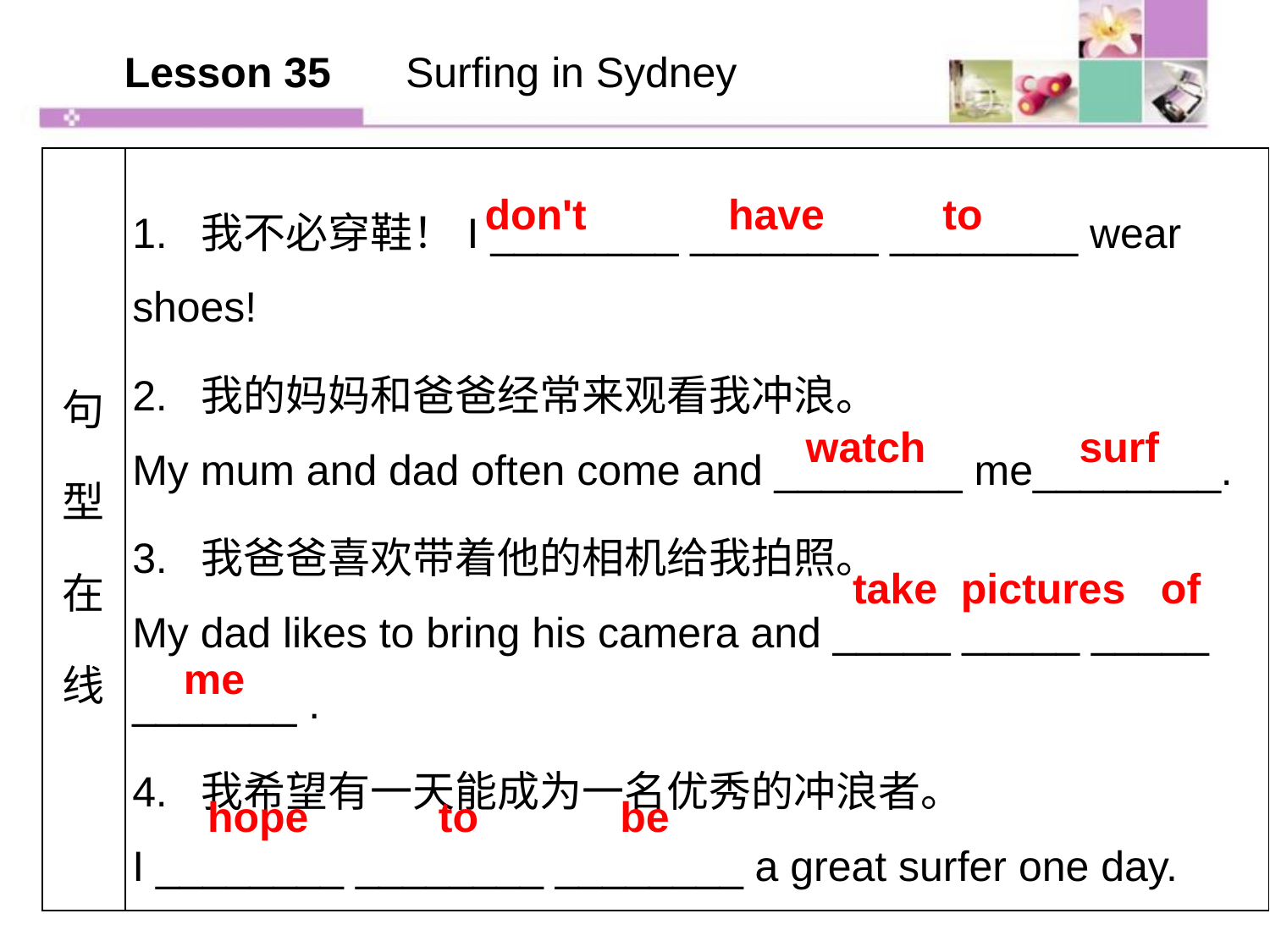

Lesson 35 　Surfing in Sydney
| 句型在线 | 1. 我不必穿鞋！I \_\_\_\_\_\_\_\_ \_\_\_\_\_\_\_\_ \_\_\_\_\_\_\_\_ wear shoes! 2. 我的妈妈和爸爸经常来观看我冲浪。 My mum and dad often come and \_\_\_\_\_\_\_\_ me\_\_\_\_\_\_\_\_. 3. 我爸爸喜欢带着他的相机给我拍照。 My dad likes to bring his camera and \_\_\_\_\_ \_\_\_\_\_ \_\_\_\_\_ \_\_\_\_\_\_\_ . 4. 我希望有一天能成为一名优秀的冲浪者。 I \_\_\_\_\_\_\_\_ \_\_\_\_\_\_\_\_ \_\_\_\_\_\_\_\_ a great surfer one day. |
| --- | --- |
don't            have          to
watch             surf
take  pictures   of
me
hope           to            be